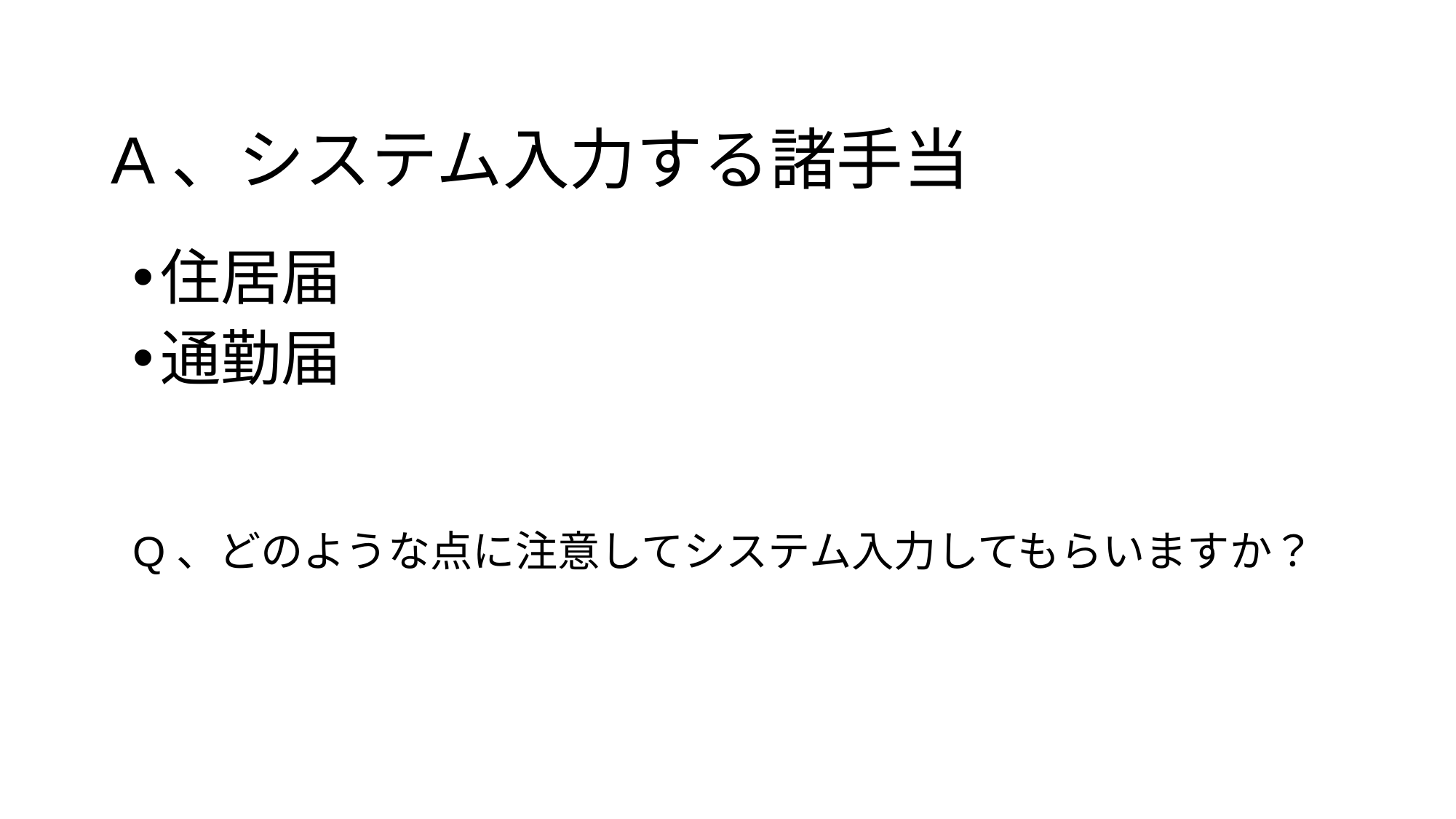

# A、システム入力する諸手当
住居届
通勤届

Q、どのような点に注意してシステム入力してもらいますか？